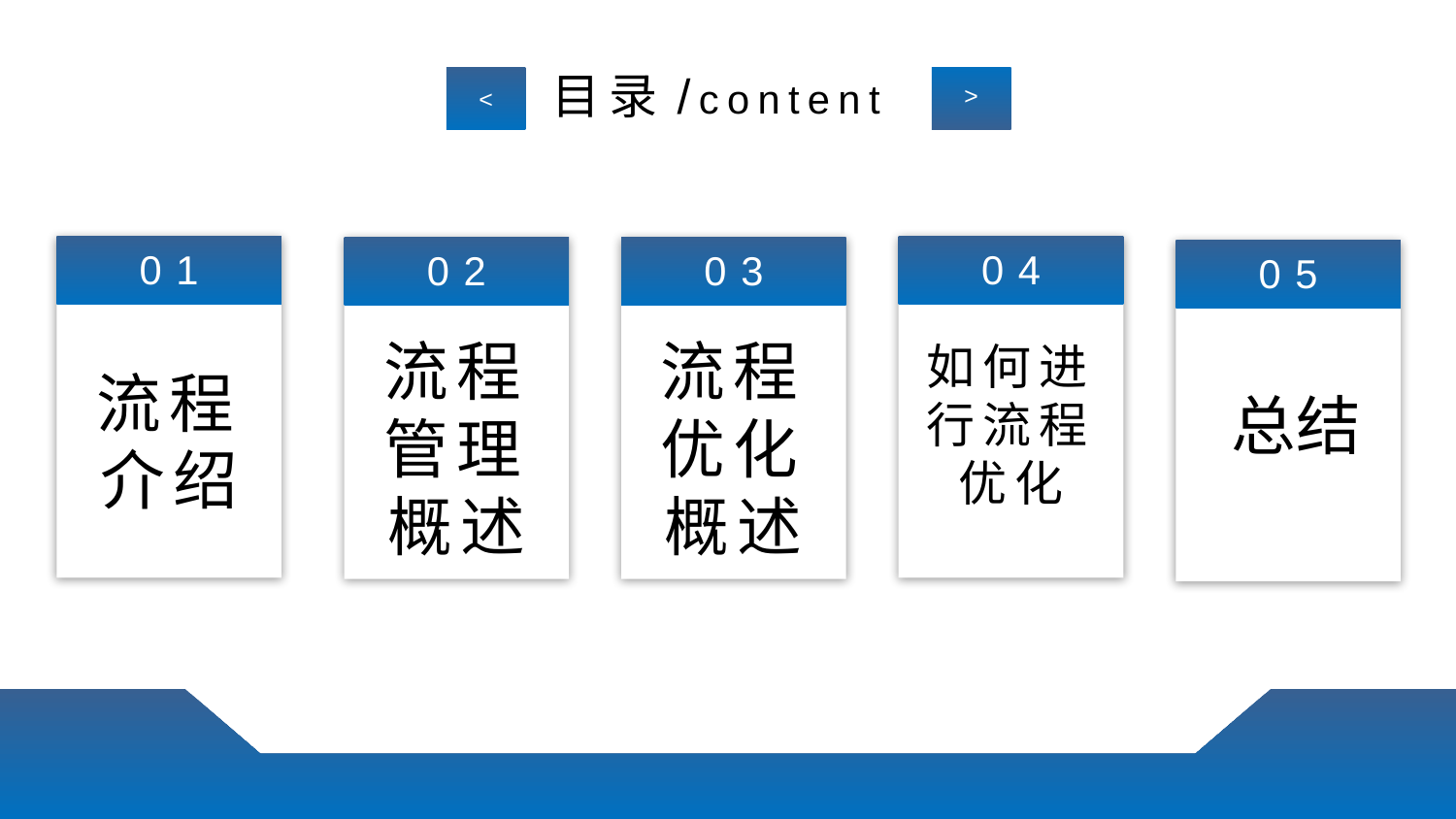

目录/content
<
<

01

流程介绍

04

如何进行流程优化

02

流程管理概述

03

流程优化概述

05

总结